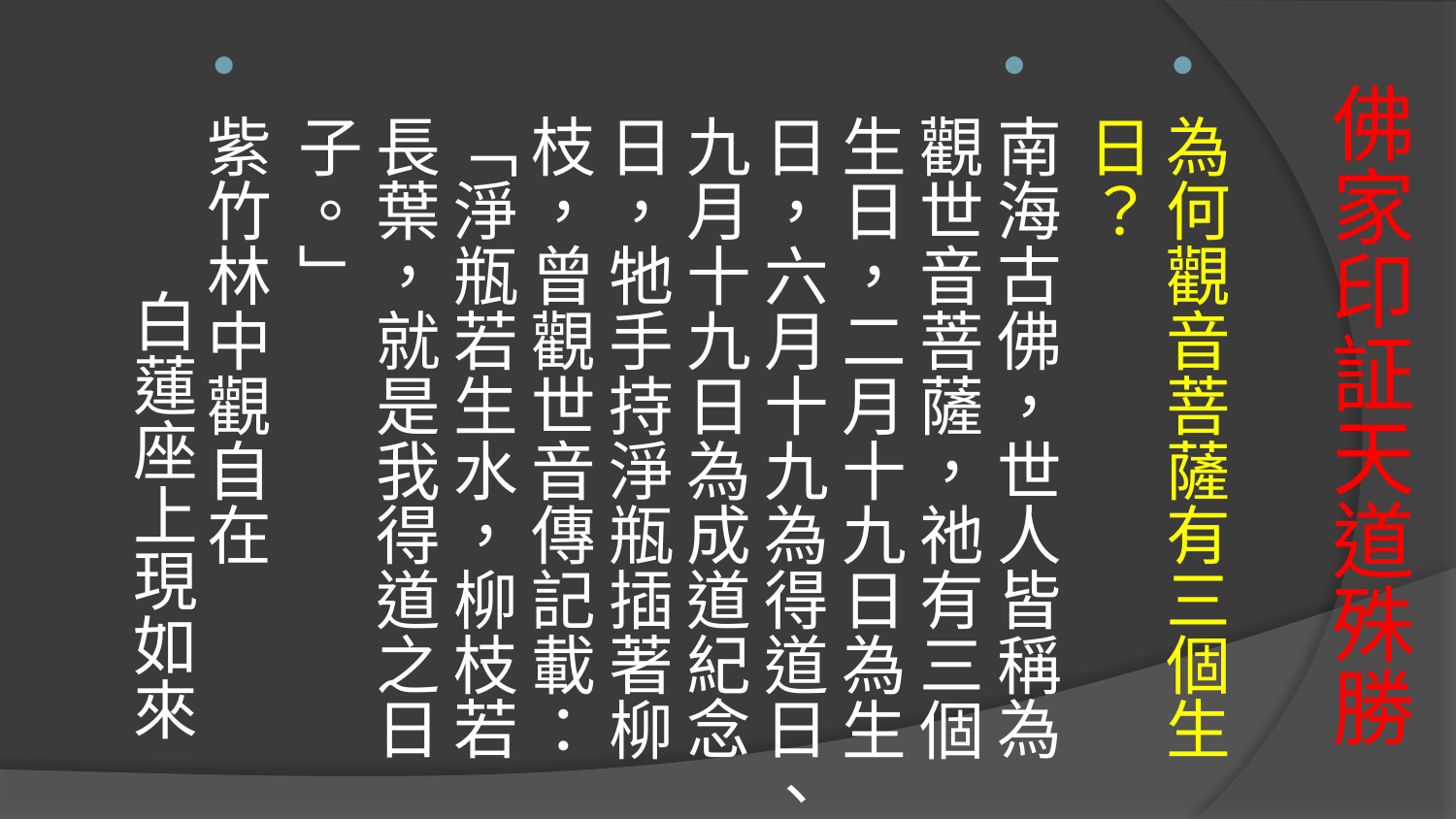

為何觀音菩薩有三個生日？
南海古佛，世人皆稱為觀世音菩薩，祂有三個生日，二月十九日為生日，六月十九為得道日、九月十九日為成道紀念日，牠手持淨瓶插著柳枝，曾觀世音傳記載：「淨瓶若生水，柳枝若長葉，就是我得道之日子。」
紫竹林中觀自在                           白蓮座上現如來

# 佛家印証天道殊勝